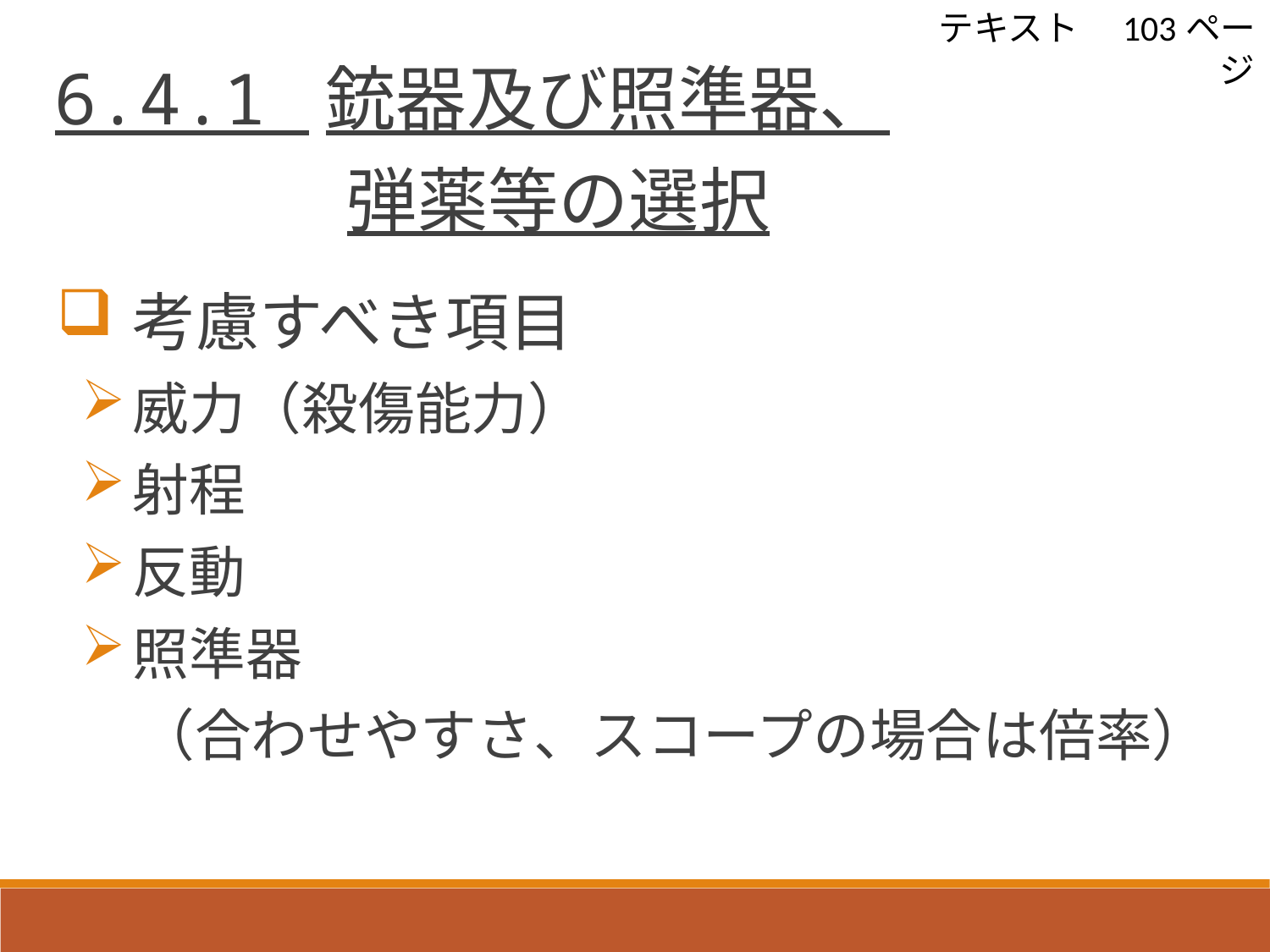

テキスト　103ページ
 6.4.1 銃器及び照準器、
                    弾薬等の選択
考慮すべき項目
威力（殺傷能力）
射程
反動
照準器
　（合わせやすさ、スコープの場合は倍率）